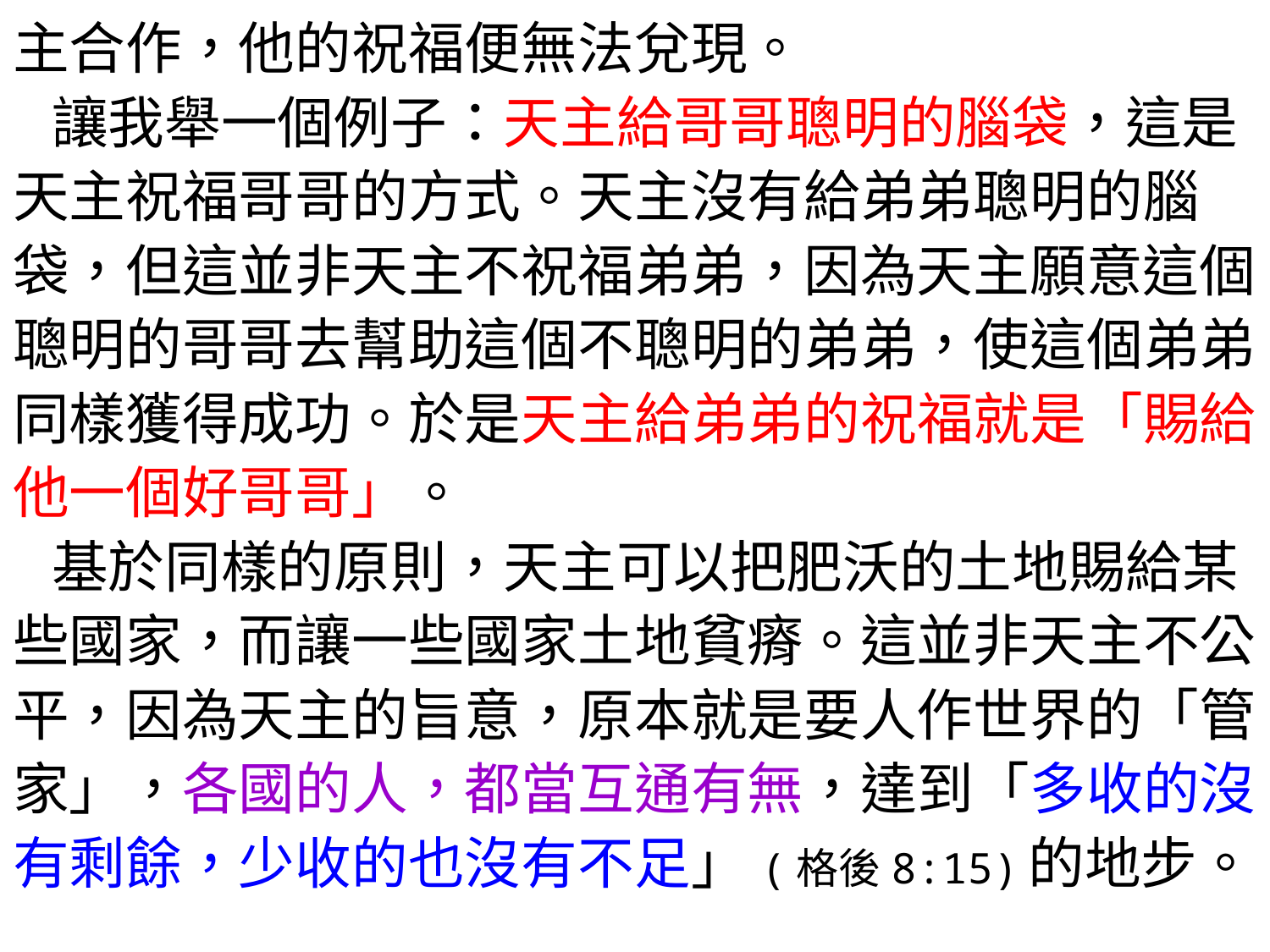

主合作，他的祝福便無法兌現。
  讓我舉一個例子：天主給哥哥聰明的腦袋，這是天主祝福哥哥的方式。天主沒有給弟弟聰明的腦袋，但這並非天主不祝福弟弟，因為天主願意這個聰明的哥哥去幫助這個不聰明的弟弟，使這個弟弟同樣獲得成功。於是天主給弟弟的祝福就是「賜給他一個好哥哥」。
  基於同樣的原則，天主可以把肥沃的土地賜給某些國家，而讓一些國家土地貧瘠。這並非天主不公平，因為天主的旨意，原本就是要人作世界的「管家」，各國的人，都當互通有無，達到「多收的沒有剩餘，少收的也沒有不足」(格後8:15)的地步。